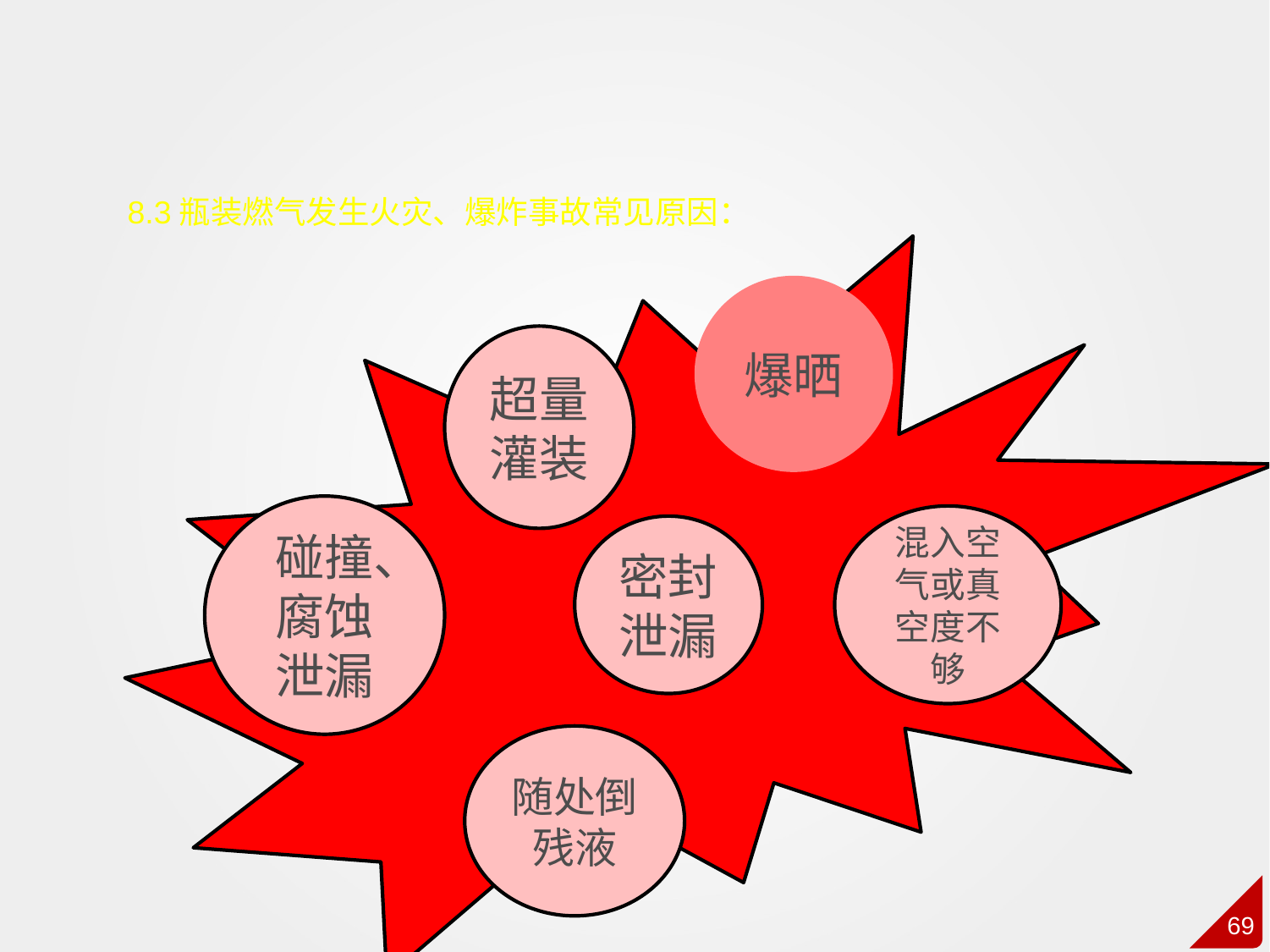

8.3瓶装燃气发生火灾、爆炸事故常见原因：

爆晒
超量灌装
碰撞、腐蚀泄漏
混入空气或真空度不够
密封泄漏
随处倒残液